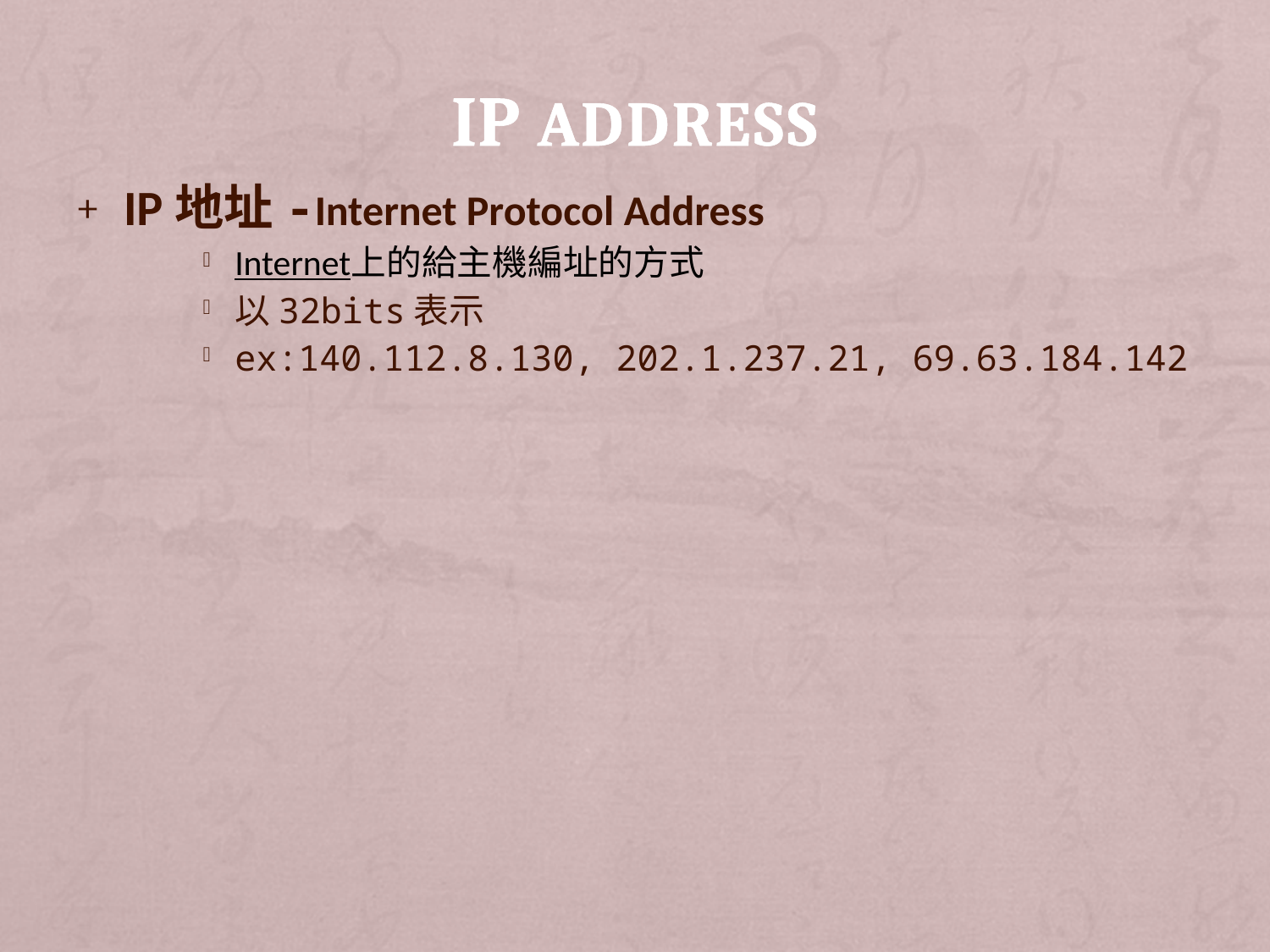

# IP address
IP地址-Internet Protocol Address
Internet上的給主機編址的方式
以32bits表示
ex:140.112.8.130, 202.1.237.21, 69.63.184.142